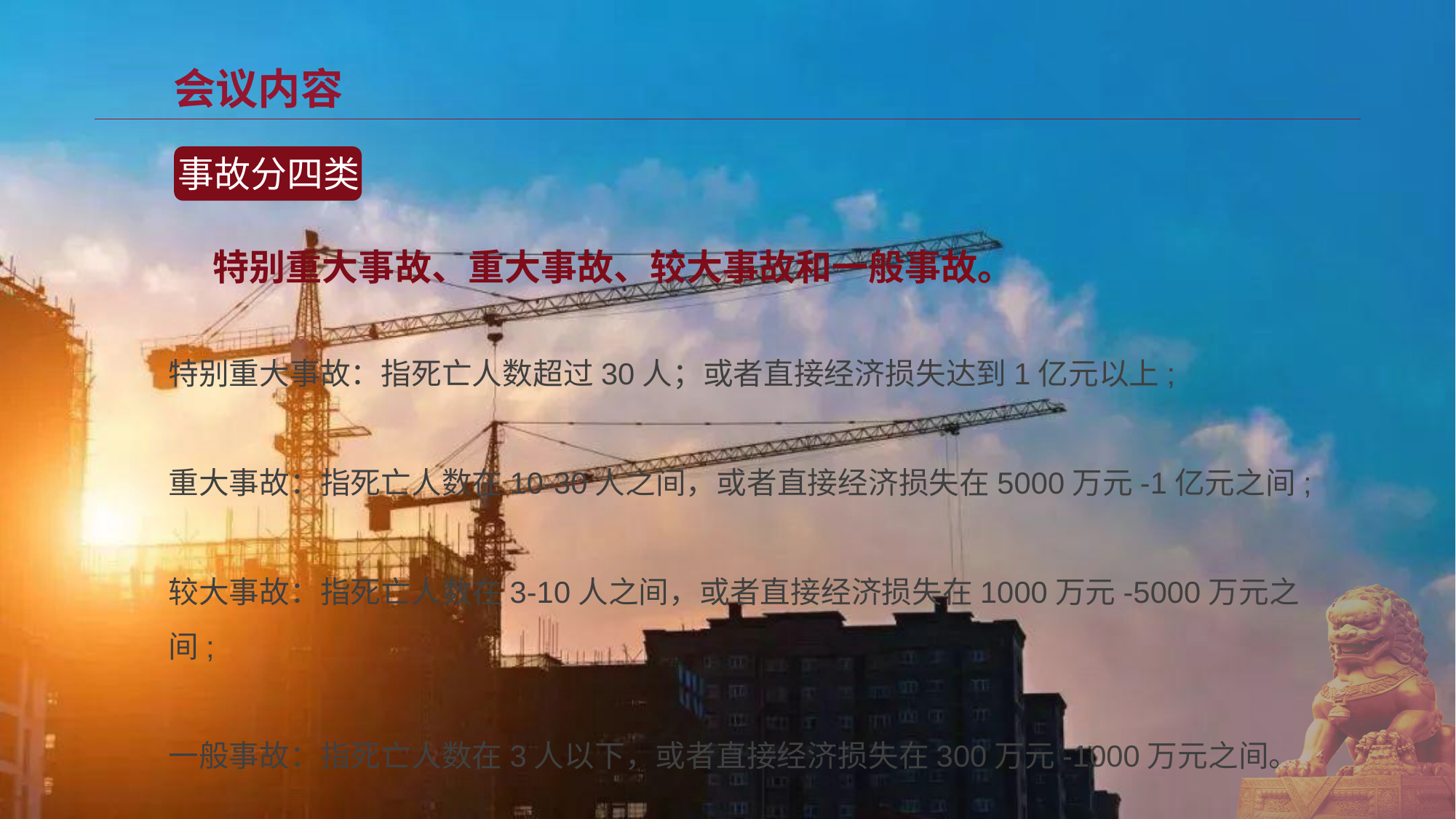

会议内容
事故分四类

特别重大事故、重大事故、较大事故和一般事故。

特别重大事故：指死亡人数超过30人；或者直接经济损失达到1亿元以上;

重大事故：指死亡人数在10-30人之间，或者直接经济损失在5000万元-1亿元之间;

较大事故：指死亡人数在3-10人之间，或者直接经济损失在1000万元-5000万元之间;

一般事故：指死亡人数在3人以下，或者直接经济损失在300万元-1000万元之间。